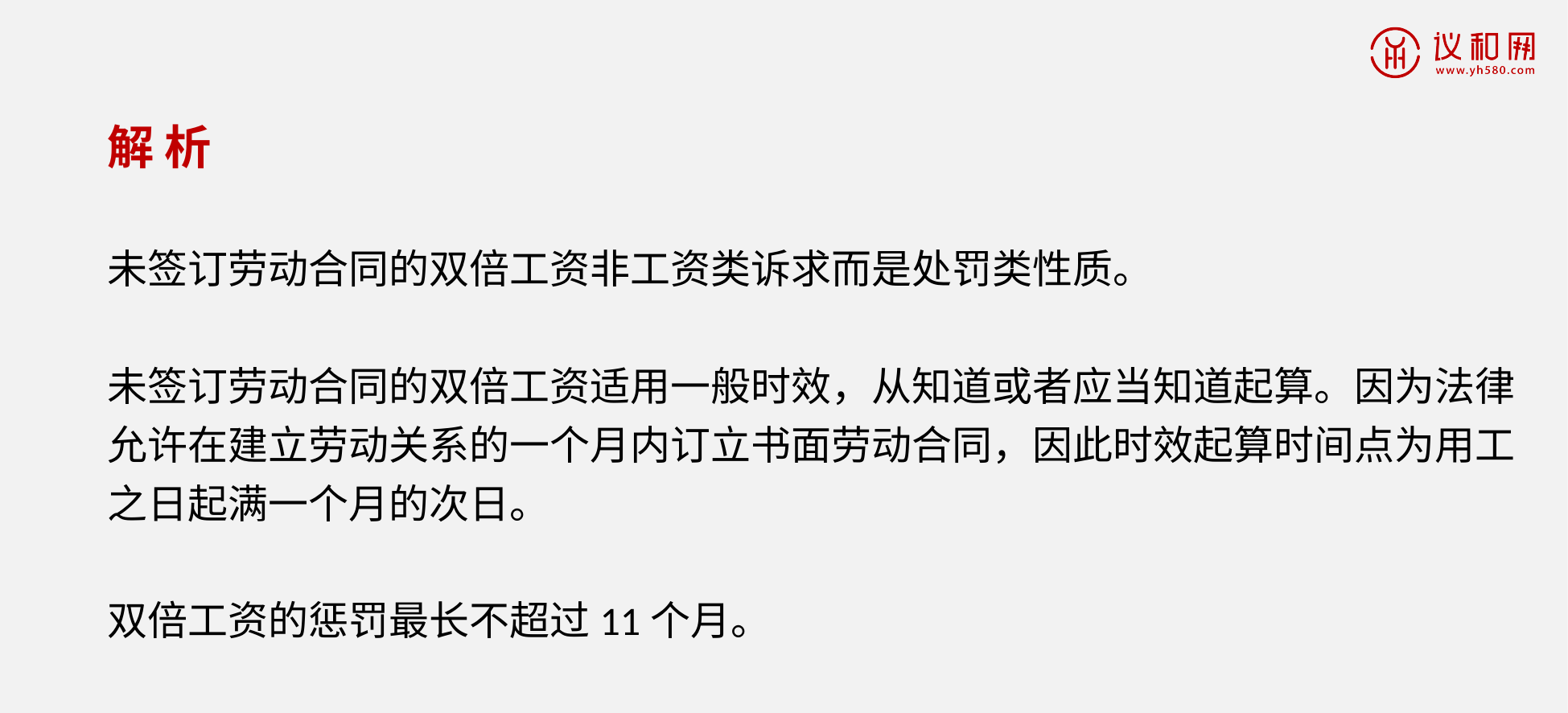

解 析

未签订劳动合同的双倍工资非工资类诉求而是处罚类性质。

未签订劳动合同的双倍工资适用一般时效，从知道或者应当知道起算。因为法律允许在建立劳动关系的一个月内订立书面劳动合同，因此时效起算时间点为用工之日起满一个月的次日。

双倍工资的惩罚最长不超过11个月。